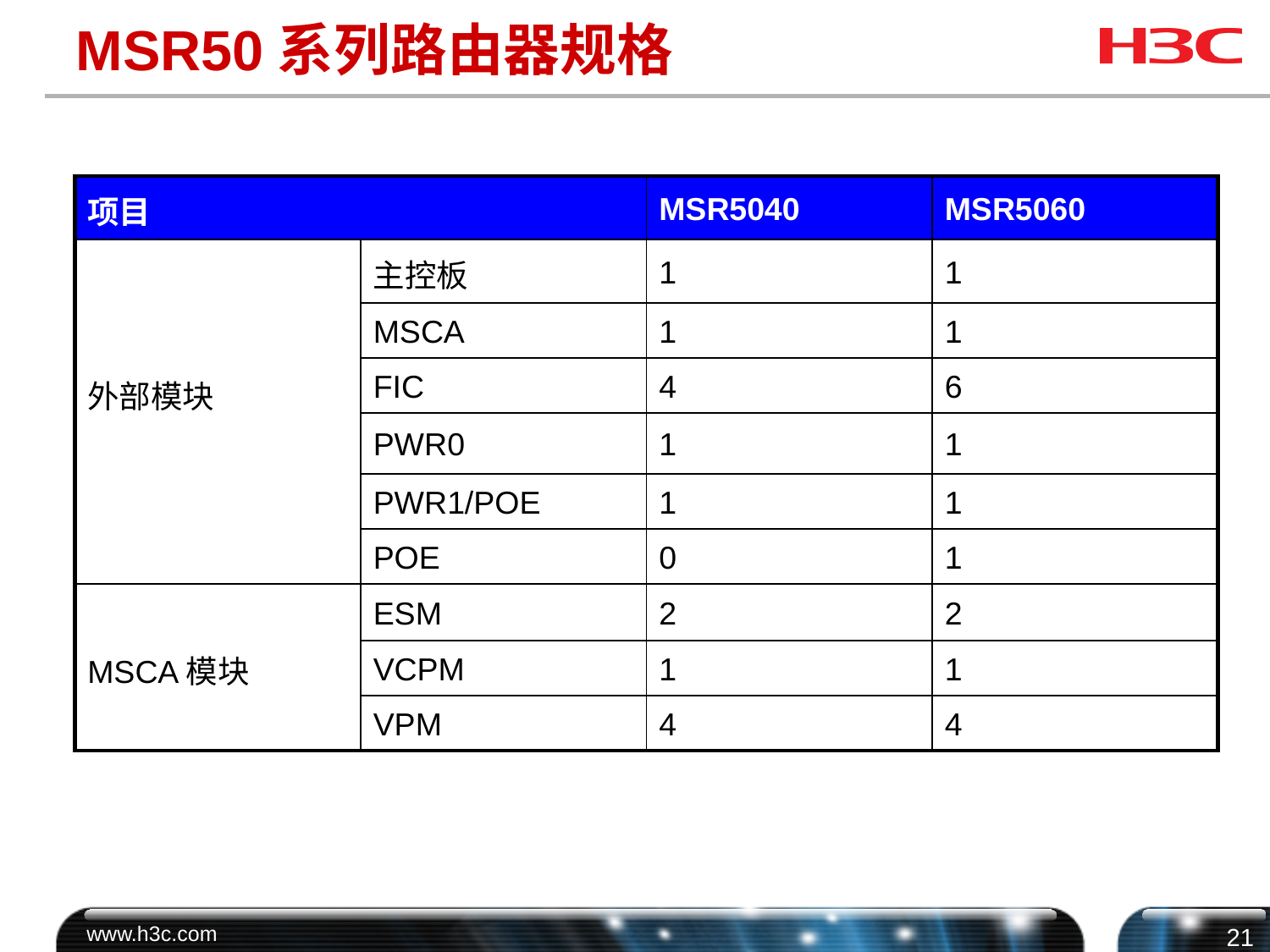

MSR50系列路由器规格
| 项目 |  | MSR5040 | MSR5060 |
| --- | --- | --- | --- |
| 外部模块 | 主控板 | 1 | 1 |
|  | MSCA | 1 | 1 |
|  | FIC | 4 | 6 |
|  | PWR0 | 1 | 1 |
|  | PWR1/POE | 1 | 1 |
|  | POE | 0 | 1 |
| MSCA模块 | ESM | 2 | 2 |
|  | VCPM | 1 | 1 |
|  | VPM | 4 | 4 |